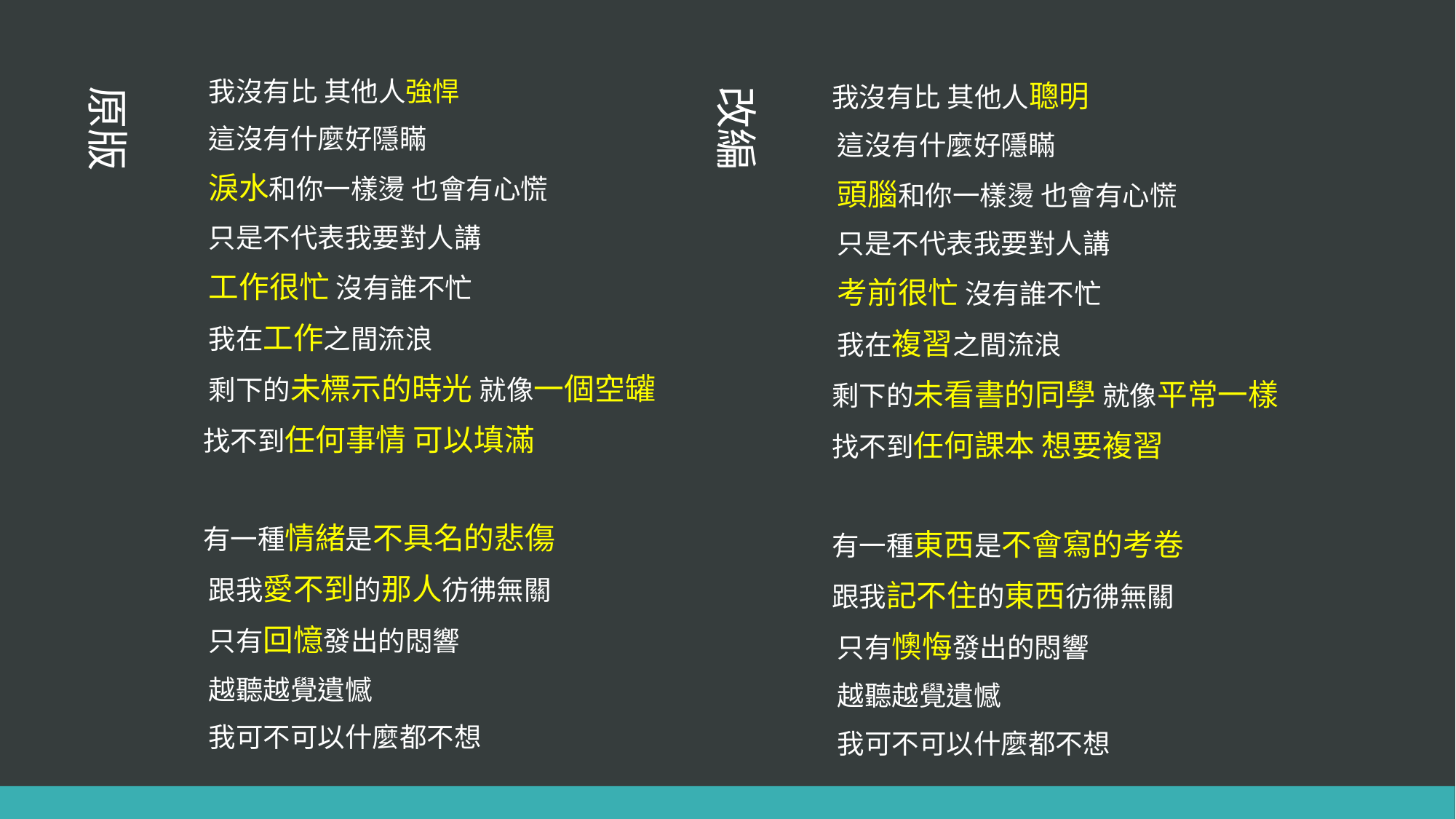

我沒有比 其他人強悍
這沒有什麼好隱瞞
淚水和你一樣燙 也會有心慌
只是不代表我要對人講
工作很忙 沒有誰不忙
我在工作之間流浪
剩下的未標示的時光 就像一個空罐
找不到任何事情 可以填滿

有一種情緒是不具名的悲傷
跟我愛不到的那人彷彿無關
只有回憶發出的悶響
越聽越覺遺憾
我可不可以什麼都不想
原版
改編
我沒有比 其他人聰明
這沒有什麼好隱瞞
頭腦和你一樣燙 也會有心慌
只是不代表我要對人講
考前很忙 沒有誰不忙
我在複習之間流浪
剩下的未看書的同學 就像平常一樣
找不到任何課本 想要複習

有一種東西是不會寫的考卷
跟我記不住的東西彷彿無關
只有懊悔發出的悶響
越聽越覺遺憾
我可不可以什麼都不想